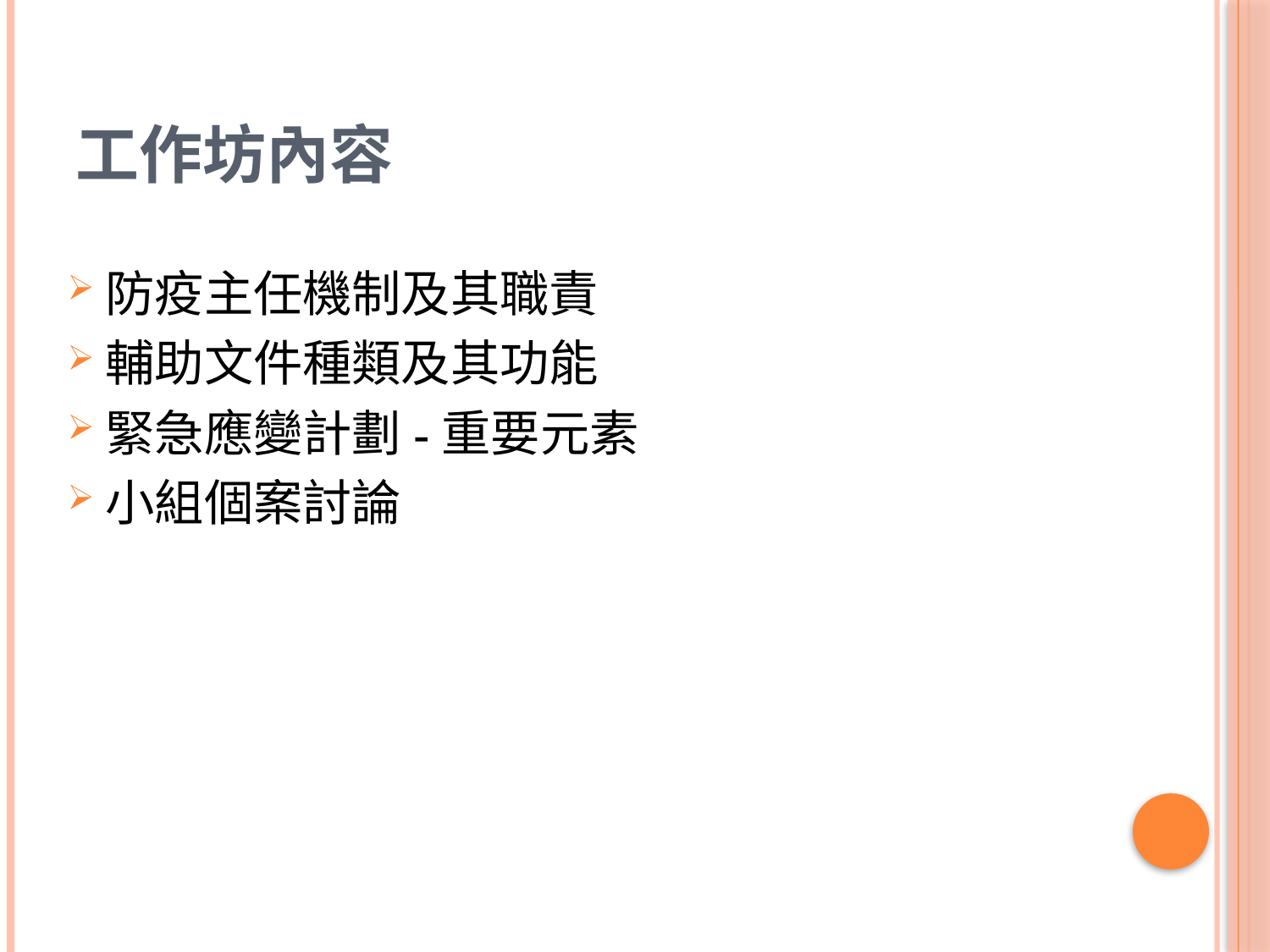

# 工作坊內容
防疫主任機制及其職責
輔助文件種類及其功能
緊急應變計劃-重要元素
小組個案討論